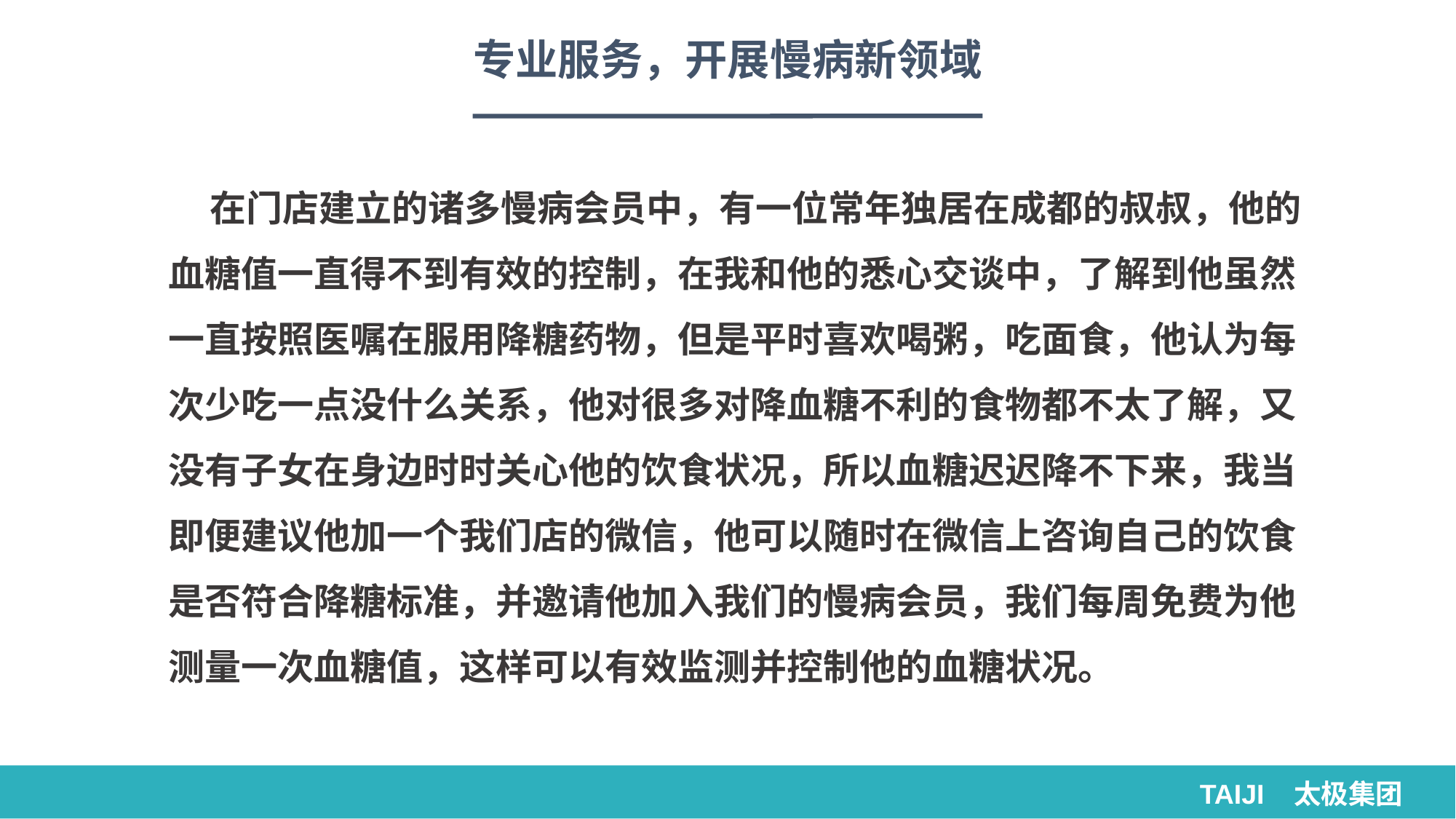

专业服务，开展慢病新领域
    在门店建立的诸多慢病会员中，有一位常年独居在成都的叔叔，他的血糖值一直得不到有效的控制，在我和他的悉心交谈中，了解到他虽然一直按照医嘱在服用降糖药物，但是平时喜欢喝粥，吃面食，他认为每次少吃一点没什么关系，他对很多对降血糖不利的食物都不太了解，又没有子女在身边时时关心他的饮食状况，所以血糖迟迟降不下来，我当即便建议他加一个我们店的微信，他可以随时在微信上咨询自己的饮食是否符合降糖标准，并邀请他加入我们的慢病会员，我们每周免费为他测量一次血糖值，这样可以有效监测并控制他的血糖状况。

TAIJI   太极集团